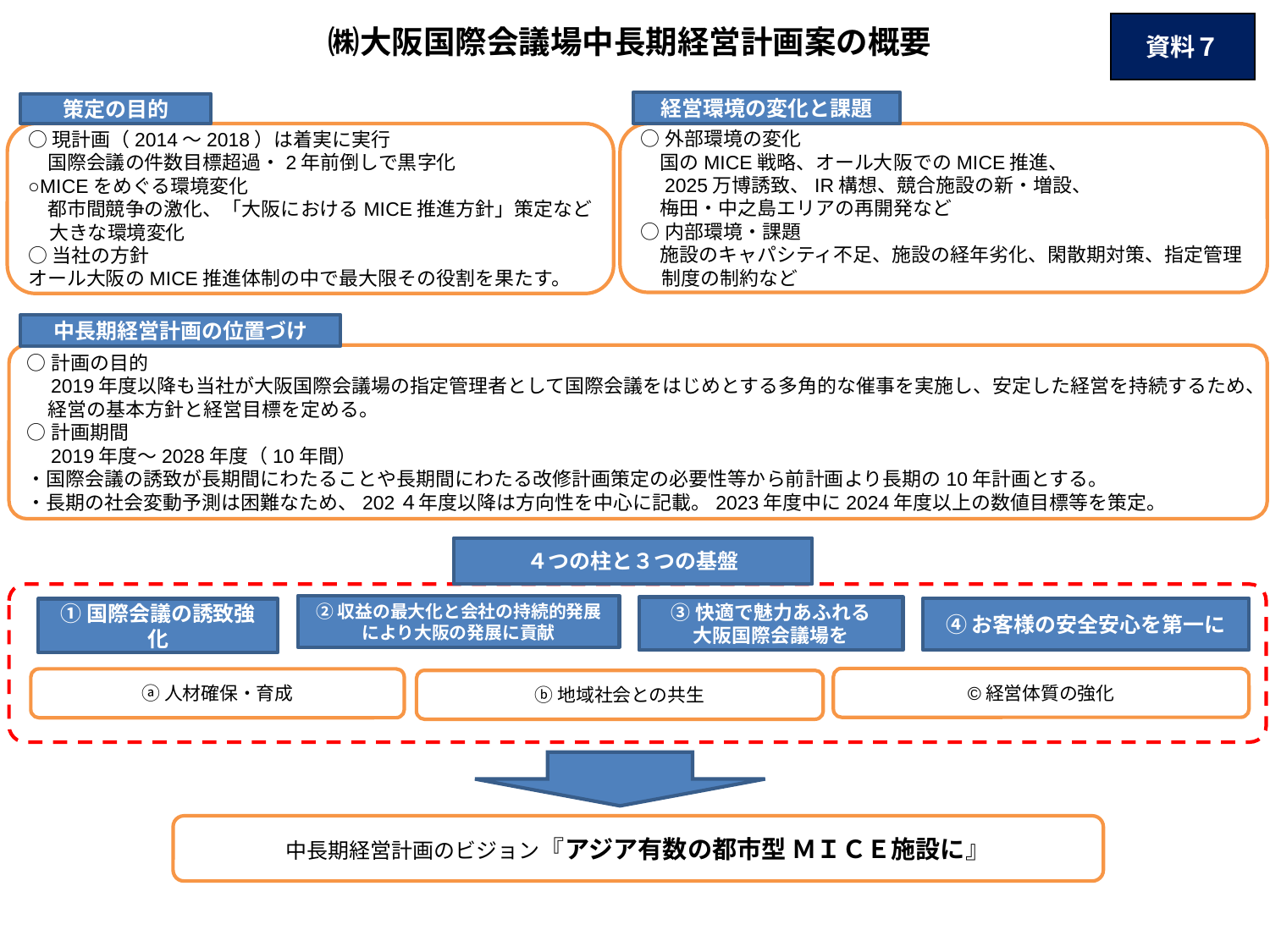

資料７
㈱大阪国際会議場中長期経営計画案の概要
経営環境の変化と課題
策定の目的
○現計画（2014～2018）は着実に実行
　国際会議の件数目標超過・2年前倒しで黒字化
○MICEをめぐる環境変化
　都市間競争の激化、「大阪におけるMICE推進方針」策定など大きな環境変化
○当社の方針
オール大阪のMICE推進体制の中で最大限その役割を果たす。
○外部環境の変化
　国のMICE戦略、オール大阪でのMICE推進、
　2025万博誘致、IR構想、競合施設の新・増設、
　梅田・中之島エリアの再開発など
○内部環境・課題
　施設のキャパシティ不足、施設の経年劣化、閑散期対策、指定管理制度の制約など
中長期経営計画の位置づけ
○計画の目的
　2019年度以降も当社が大阪国際会議場の指定管理者として国際会議をはじめとする多角的な催事を実施し、安定した経営を持続するため、経営の基本方針と経営目標を定める。
○計画期間
　2019年度～2028年度（10年間）
・国際会議の誘致が長期間にわたることや長期間にわたる改修計画策定の必要性等から前計画より長期の10年計画とする。
・長期の社会変動予測は困難なため、202４年度以降は方向性を中心に記載。2023年度中に2024年度以上の数値目標等を策定。
４つの柱と３つの基盤

②収益の最大化と会社の持続的発展により大阪の発展に貢献
③快適で魅力あふれる
大阪国際会議場を
④お客様の安全安心を第一に
①国際会議の誘致強化
©経営体質の強化
ⓐ人材確保・育成
ⓑ地域社会との共生

中長期経営計画のビジョン『アジア有数の都市型 ＭＩＣＥ施設に』